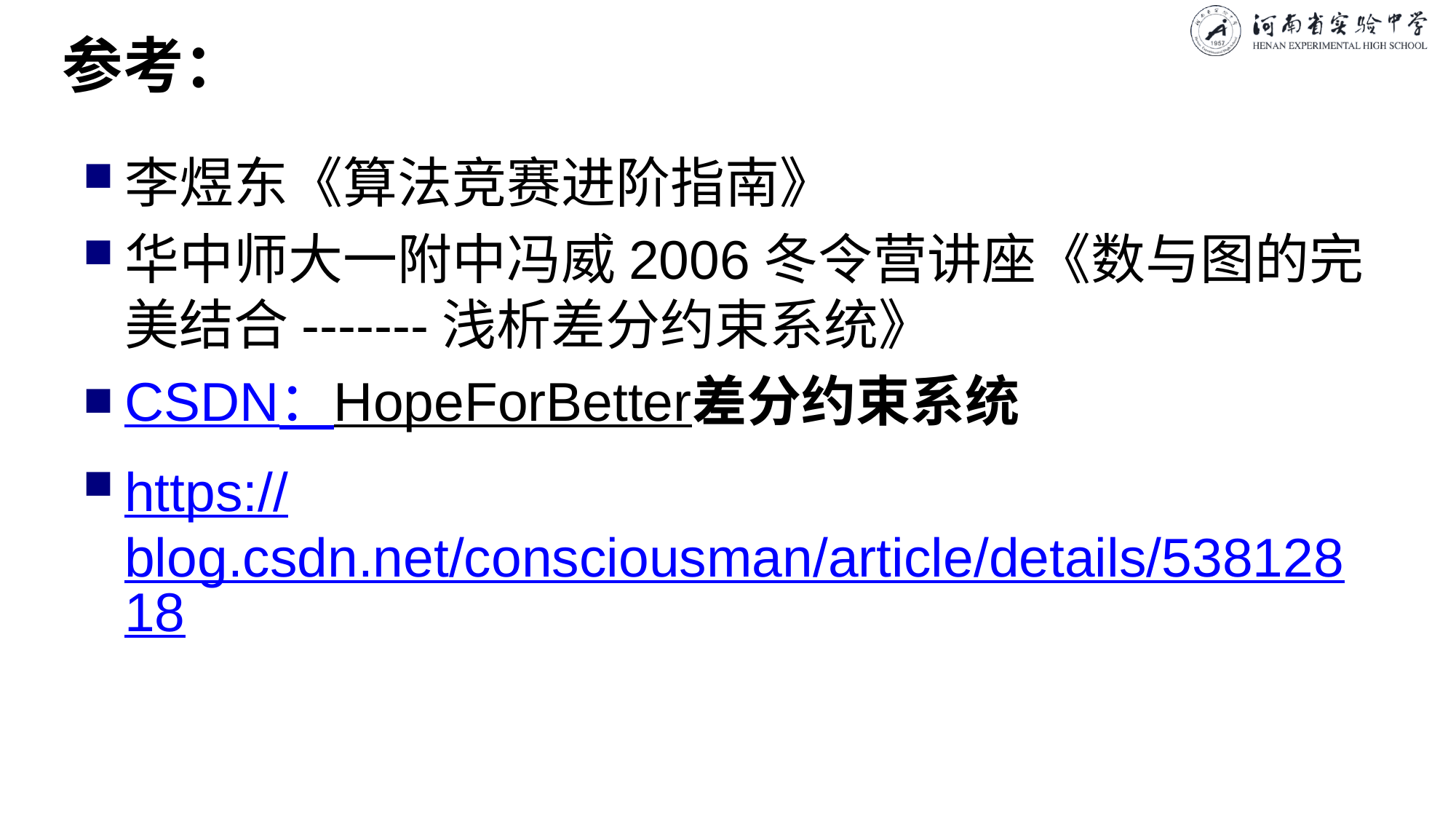

# 参考：
李煜东《算法竞赛进阶指南》
华中师大一附中冯威2006冬令营讲座《数与图的完美结合-------浅析差分约束系统》
CSDN：HopeForBetter差分约束系统
https://blog.csdn.net/consciousman/article/details/53812818